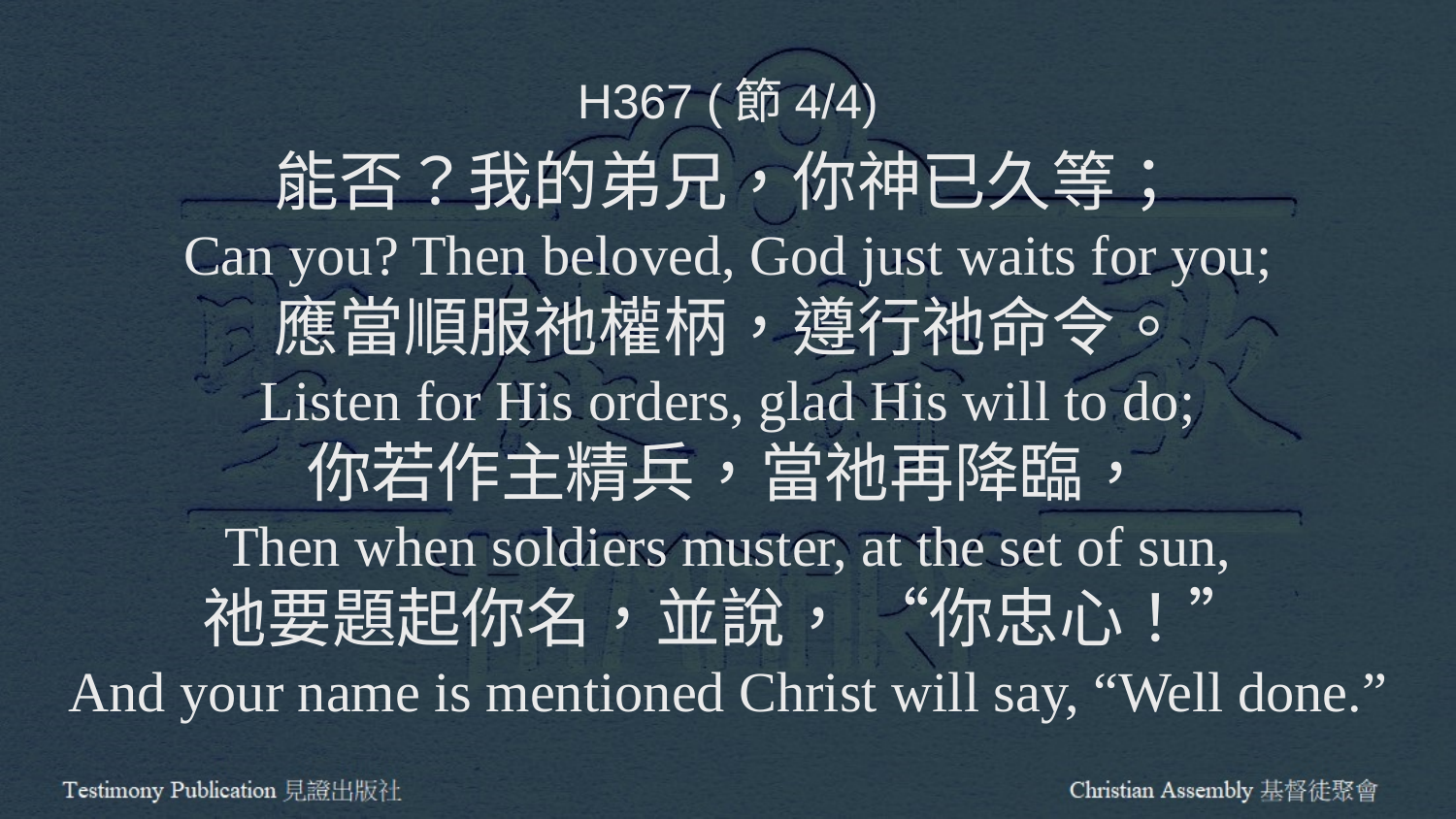

H367 (節4/4)
能否？我的弟兄，你神已久等；
Can you? Then beloved, God just waits for you;
應當順服祂權柄，遵行祂命令。
Listen for His orders, glad His will to do;
你若作主精兵，當祂再降臨，
Then when soldiers muster, at the set of sun,
祂要題起你名，並說， “你忠心！”
And your name is mentioned Christ will say, “Well done.”